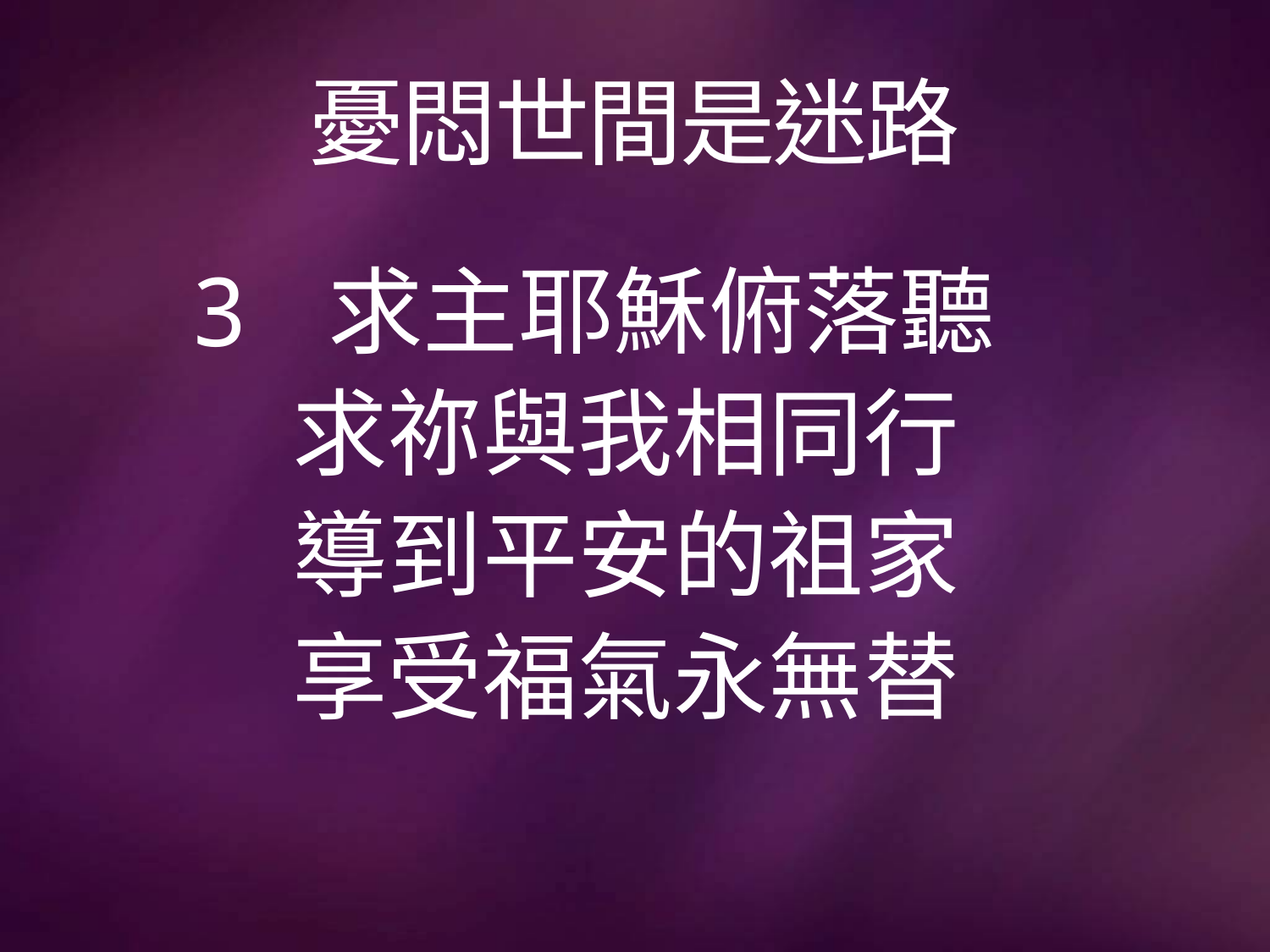

# 憂悶世間是迷路
3 求主耶穌俯落聽
  求祢與我相同行
  導到平安的祖家
  享受福氣永無替